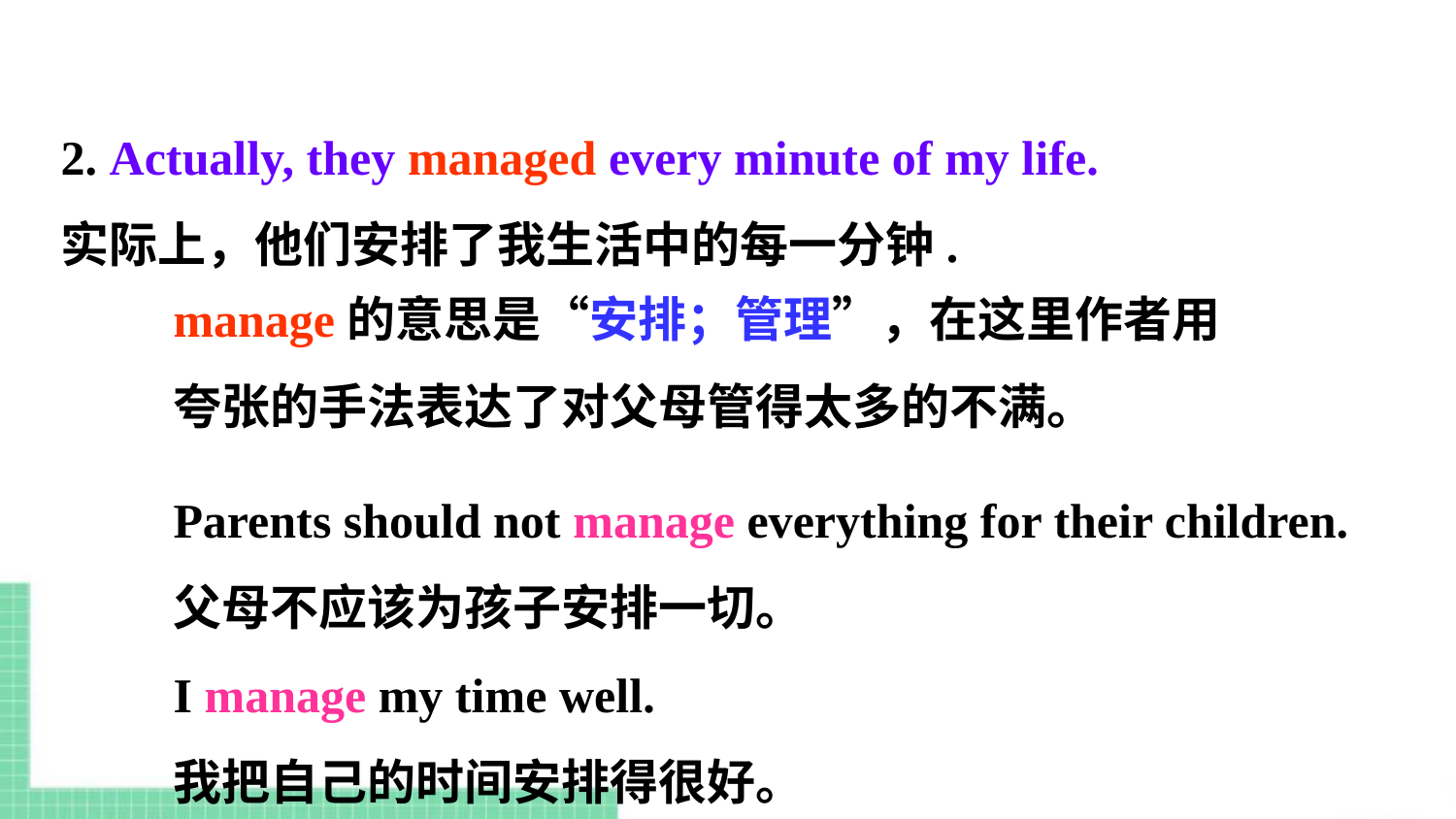

2. Actually, they managed every minute of my life.
实际上，他们安排了我生活中的每一分钟.
manage的意思是“安排；管理”，在这里作者用夸张的手法表达了对父母管得太多的不满。
Parents should not manage everything for their children.
父母不应该为孩子安排一切。
I manage my time well.
我把自己的时间安排得很好。